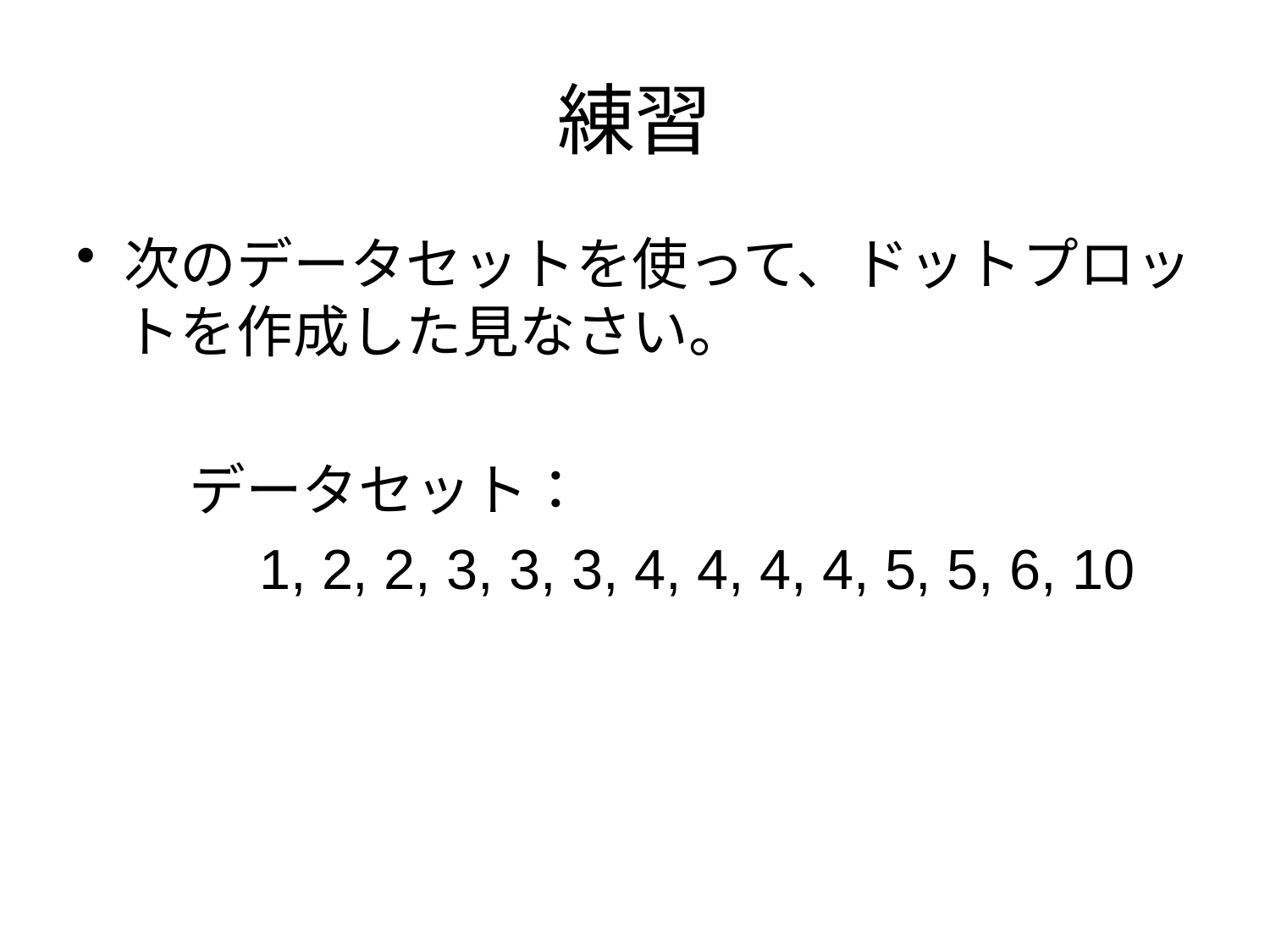

# 練習
次のデータセットを使って、ドットプロットを作成した見なさい。

　　データセット：
　　　1, 2, 2, 3, 3, 3, 4, 4, 4, 4, 5, 5, 6, 10